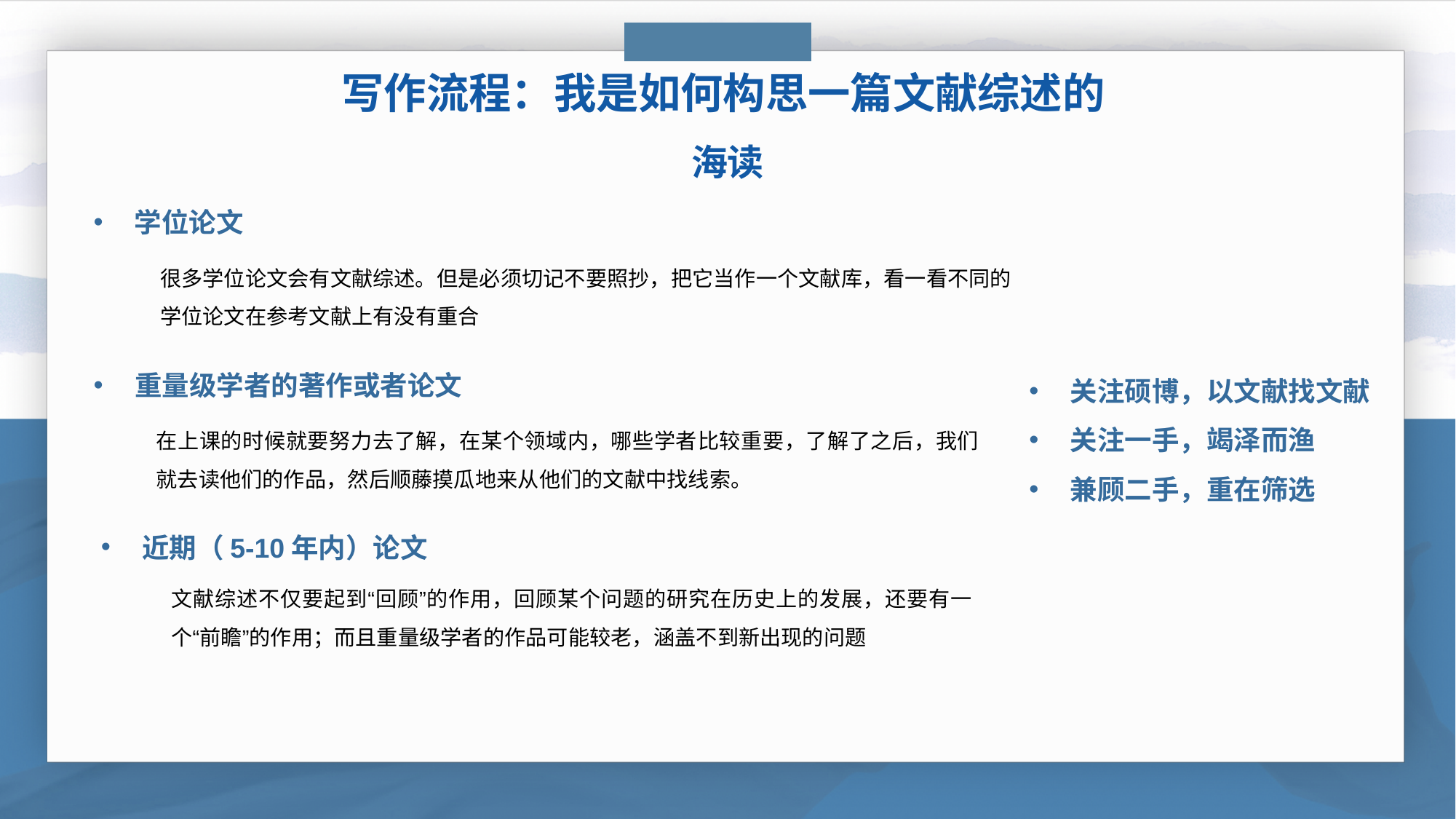

写作流程：我是如何构思一篇文献综述的
海读
学位论文
很多学位论文会有文献综述。但是必须切记不要照抄，把它当作一个文献库，看一看不同的学位论文在参考文献上有没有重合
关注硕博，以文献找文献
关注一手，竭泽而渔
兼顾二手，重在筛选
重量级学者的著作或者论文
在上课的时候就要努力去了解，在某个领域内，哪些学者比较重要，了解了之后，我们就去读他们的作品，然后顺藤摸瓜地来从他们的文献中找线索。
近期（5-10年内）论文
文献综述不仅要起到“回顾”的作用，回顾某个问题的研究在历史上的发展，还要有一个“前瞻”的作用；而且重量级学者的作品可能较老，涵盖不到新出现的问题